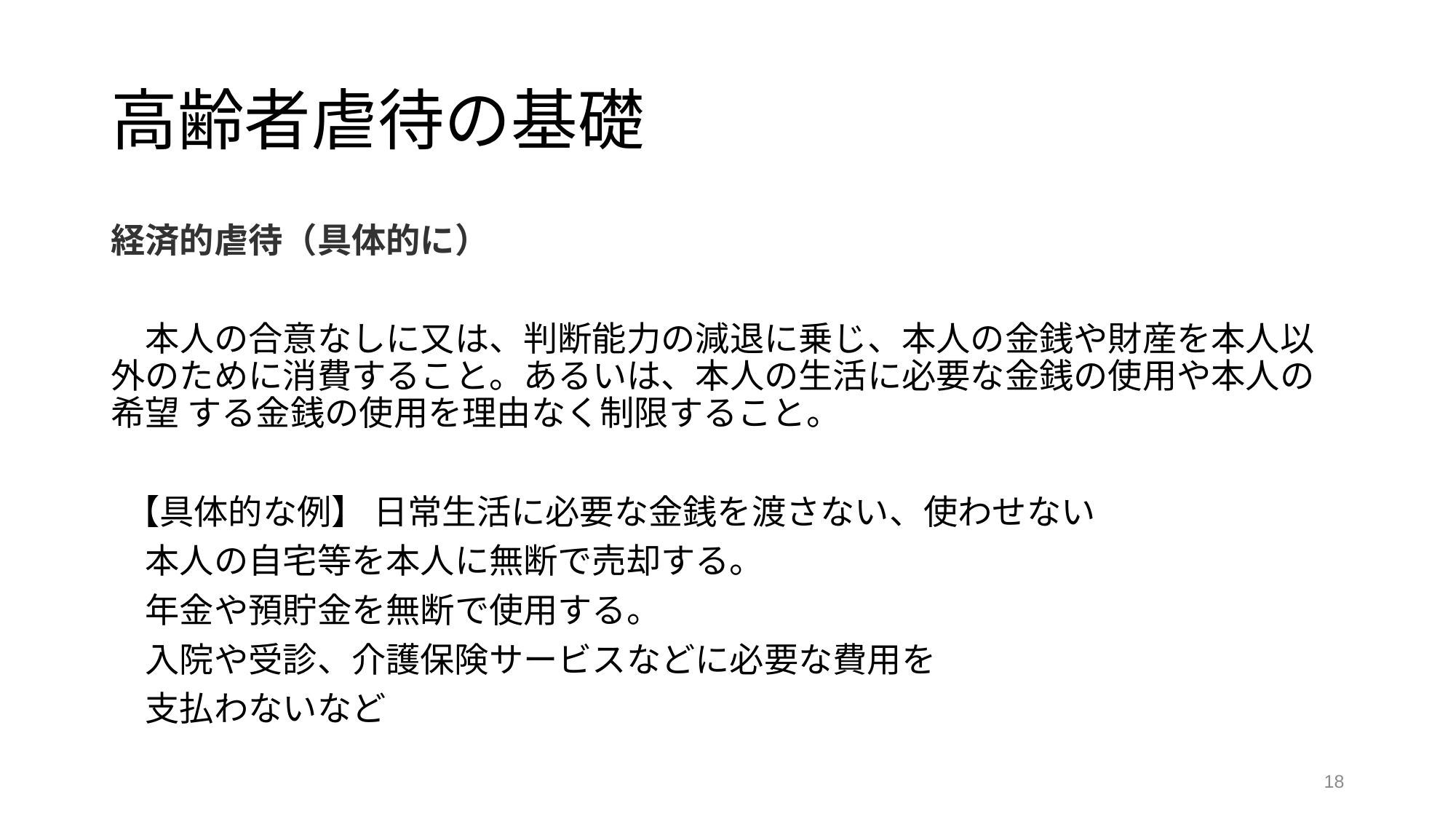

# 高齢者虐待の基礎
経済的虐待（具体的に）

　本人の合意なしに又は、判断能力の減退に乗じ、本人の金銭や財産を本人以 外のために消費すること。あるいは、本人の生活に必要な金銭の使用や本人の希望 する金銭の使用を理由なく制限すること。

 【具体的な例】 日常生活に必要な金銭を渡さない、使わせない
　本人の自宅等を本人に無断で売却する。
　年金や預貯金を無断で使用する。
　入院や受診、介護保険サービスなどに必要な費用を
　支払わないなど
18